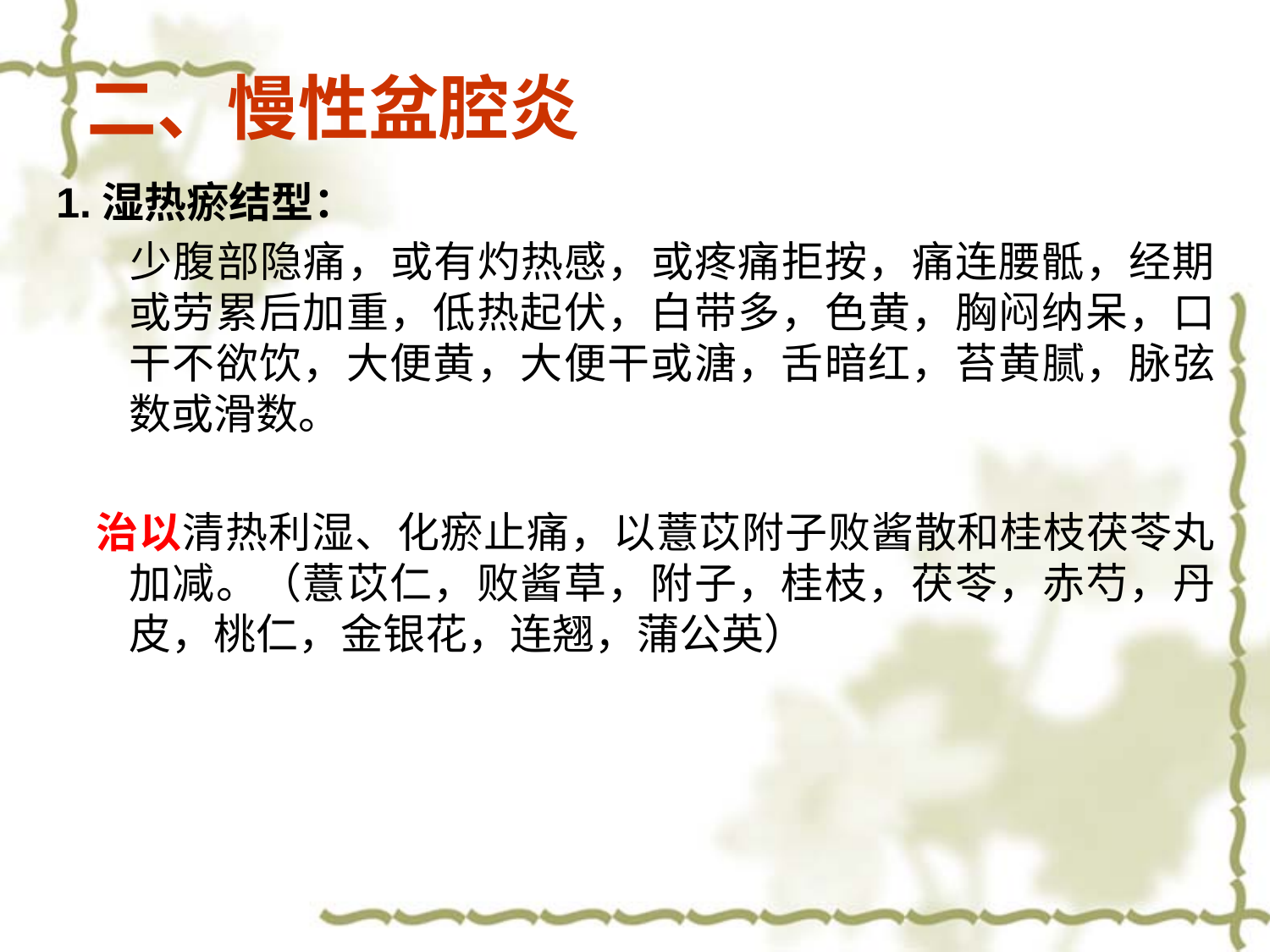

二、慢性盆腔炎
 1.湿热瘀结型：
       少腹部隐痛，或有灼热感，或疼痛拒按，痛连腰骶，经期或劳累后加重，低热起伏，白带多，色黄，胸闷纳呆，口干不欲饮，大便黄，大便干或溏，舌暗红，苔黄腻，脉弦数或滑数。

    治以清热利湿、化瘀止痛，以薏苡附子败酱散和桂枝茯苓丸加减。（薏苡仁，败酱草，附子，桂枝，茯苓，赤芍，丹皮，桃仁，金银花，连翘，蒲公英）